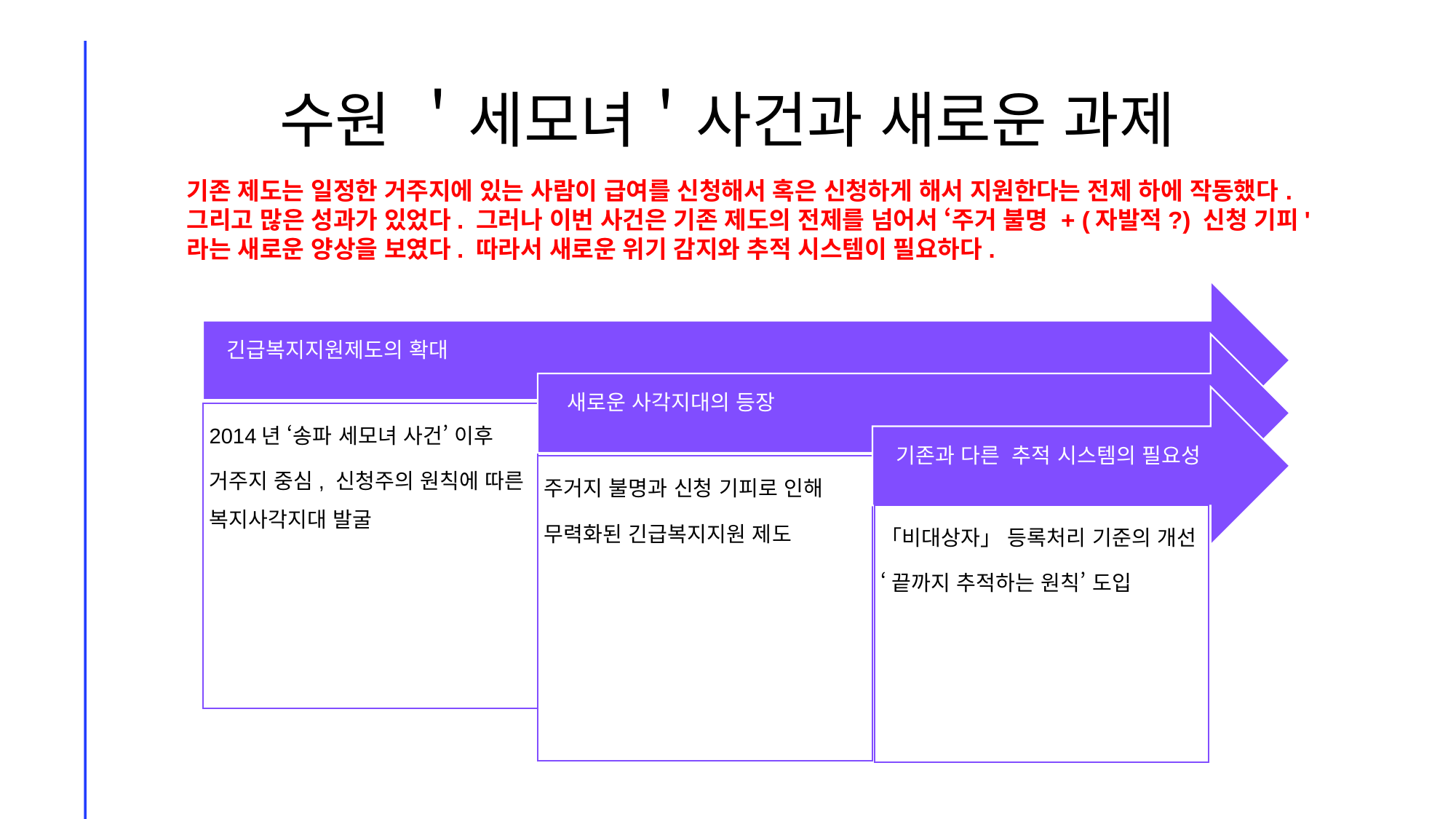

# 수원 ＇세모녀＇사건과 새로운 과제
기존 제도는 일정한 거주지에 있는 사람이 급여를 신청해서 혹은 신청하게 해서 지원한다는 전제 하에 작동했다. 그리고 많은 성과가 있었다. 그러나 이번 사건은 기존 제도의 전제를 넘어서 ‘주거 불명 + (자발적?) 신청 기피'라는 새로운 양상을 보였다. 따라서 새로운 위기 감지와 추적 시스템이 필요하다.
  긴급복지지원제도의 확대
2014년 ‘송파 세모녀 사건’ 이후
거주지 중심, 신청주의 원칙에 따른 복지사각지대 발굴
   새로운 사각지대의 등장
주거지 불명과 신청 기피로 인해
무력화된 긴급복지지원 제도
  기존과 다른  추적 시스템의 필요성

「비대상자」 등록처리 기준의 개선
‘끝까지 추적하는 원칙’ 도입